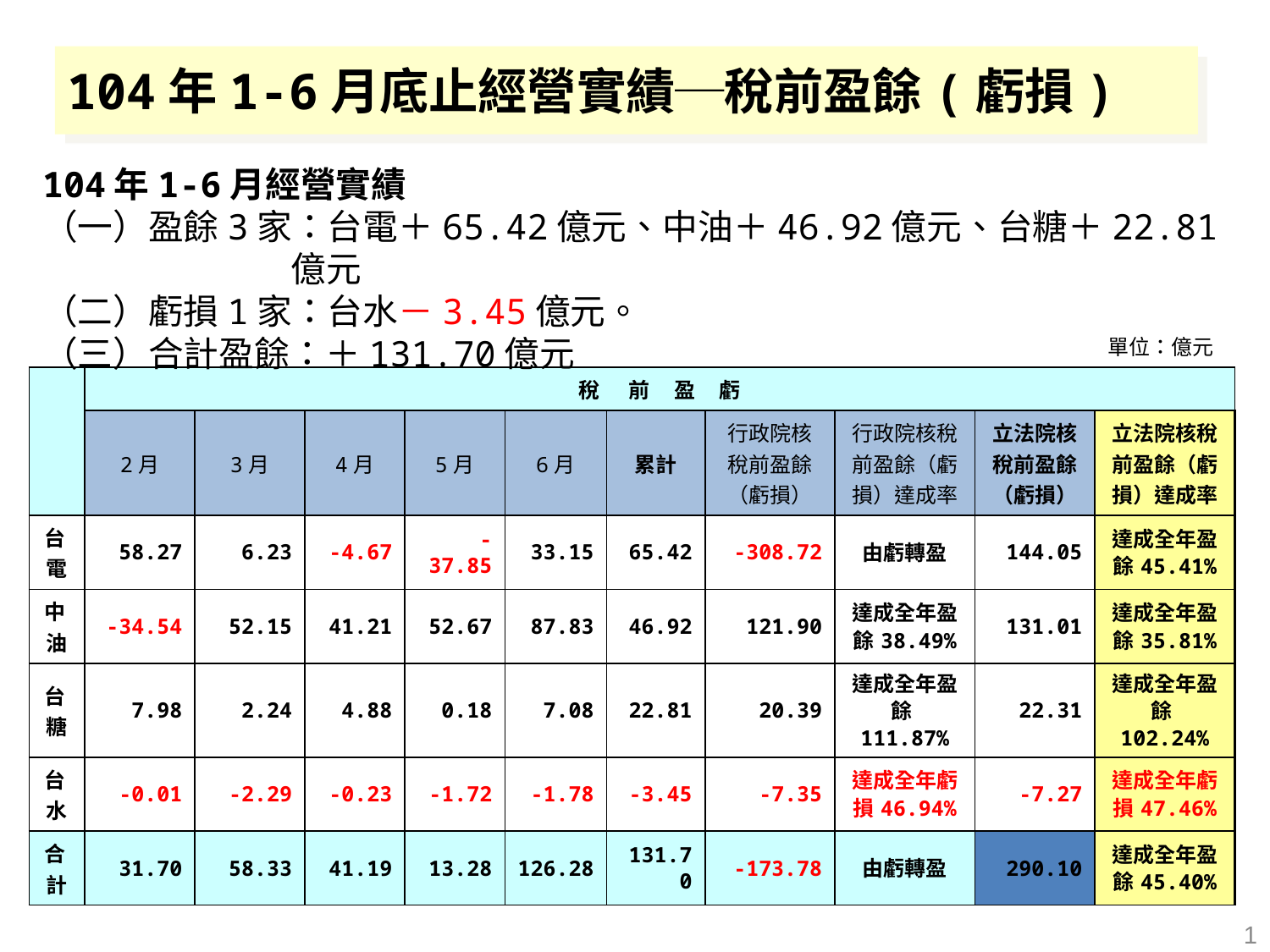

# 104年1-6月底止經營實績─稅前盈餘(虧損)
104年1-6月經營實績
（一）盈餘3家：台電＋65.42億元、中油＋46.92億元、台糖＋22.81億元
（二）虧損1家：台水－3.45億元。
（三）合計盈餘：＋131.70億元
單位：億元
|  | 稅 前 盈 虧 |  |  |  |  |  |  |  |  |  |
| --- | --- | --- | --- | --- | --- | --- | --- | --- | --- | --- |
|  | 2月 | 3月 | 4月 | 5月 | 6月 | 累計 | 行政院核稅前盈餘（虧損） | 行政院核稅前盈餘（虧損）達成率 | 立法院核稅前盈餘（虧損） | 立法院核稅前盈餘（虧損）達成率 |
| 台 電 | 58.27 | 6.23 | -4.67 | -37.85 | 33.15 | 65.42 | -308.72 | 由虧轉盈 | 144.05 | 達成全年盈餘45.41% |
| 中 油 | -34.54 | 52.15 | 41.21 | 52.67 | 87.83 | 46.92 | 121.90 | 達成全年盈餘38.49% | 131.01 | 達成全年盈餘35.81% |
| 台 糖 | 7.98 | 2.24 | 4.88 | 0.18 | 7.08 | 22.81 | 20.39 | 達成全年盈餘111.87% | 22.31 | 達成全年盈餘102.24% |
| 台 水 | -0.01 | -2.29 | -0.23 | -1.72 | -1.78 | -3.45 | -7.35 | 達成全年虧損46.94% | -7.27 | 達成全年虧損47.46% |
| 合 計 | 31.70 | 58.33 | 41.19 | 13.28 | 126.28 | 131.70 | -173.78 | 由虧轉盈 | 290.10 | 達成全年盈餘45.40% |
1